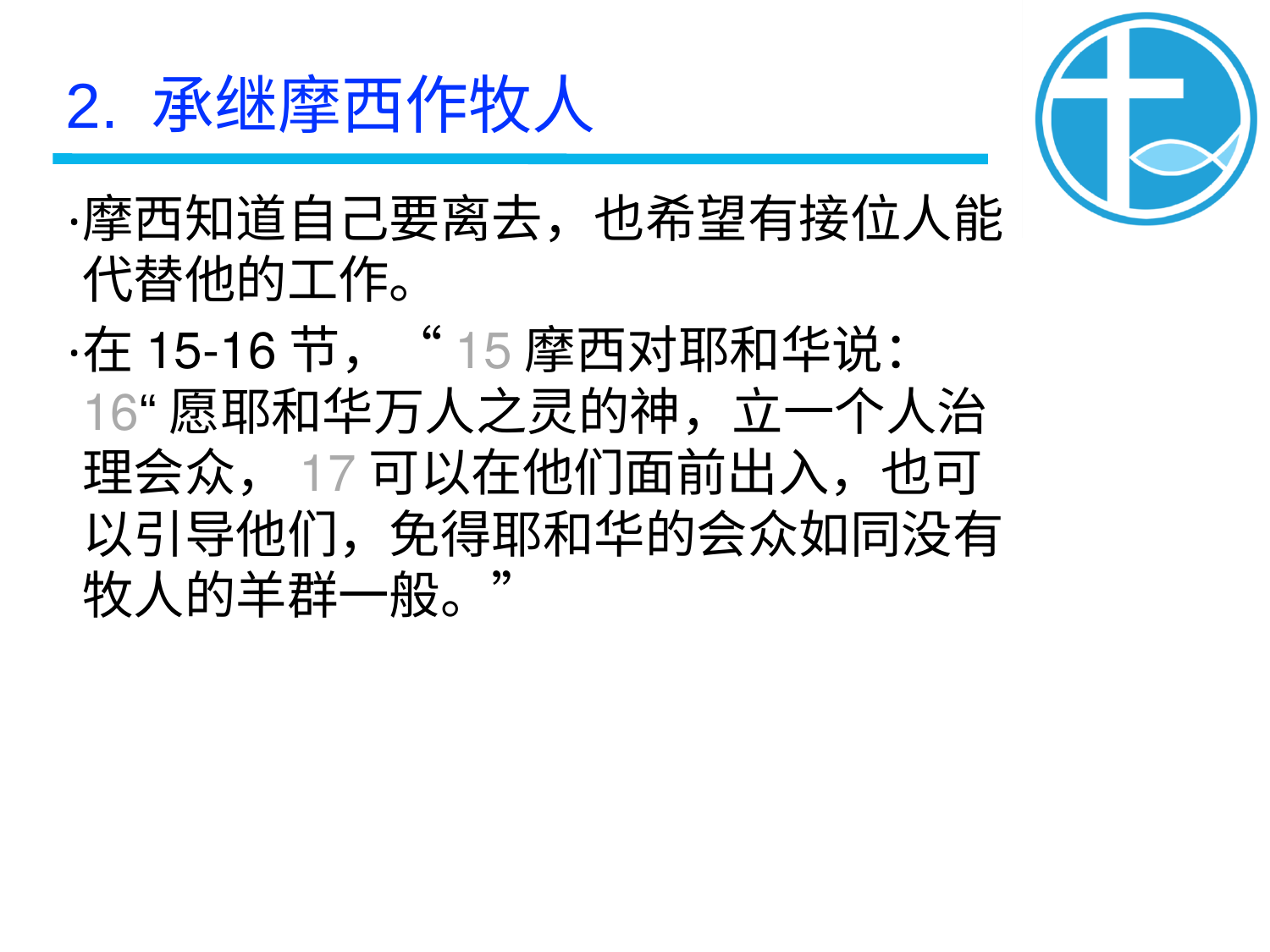

2. 承继摩西作牧人
摩西知道自己要离去，也希望有接位人能代替他的工作。
在15-16节，“15摩西对耶和华说：16“愿耶和华万人之灵的神，立一个人治理会众，17可以在他们面前出入，也可以引导他们，免得耶和华的会众如同没有牧人的羊群一般。”